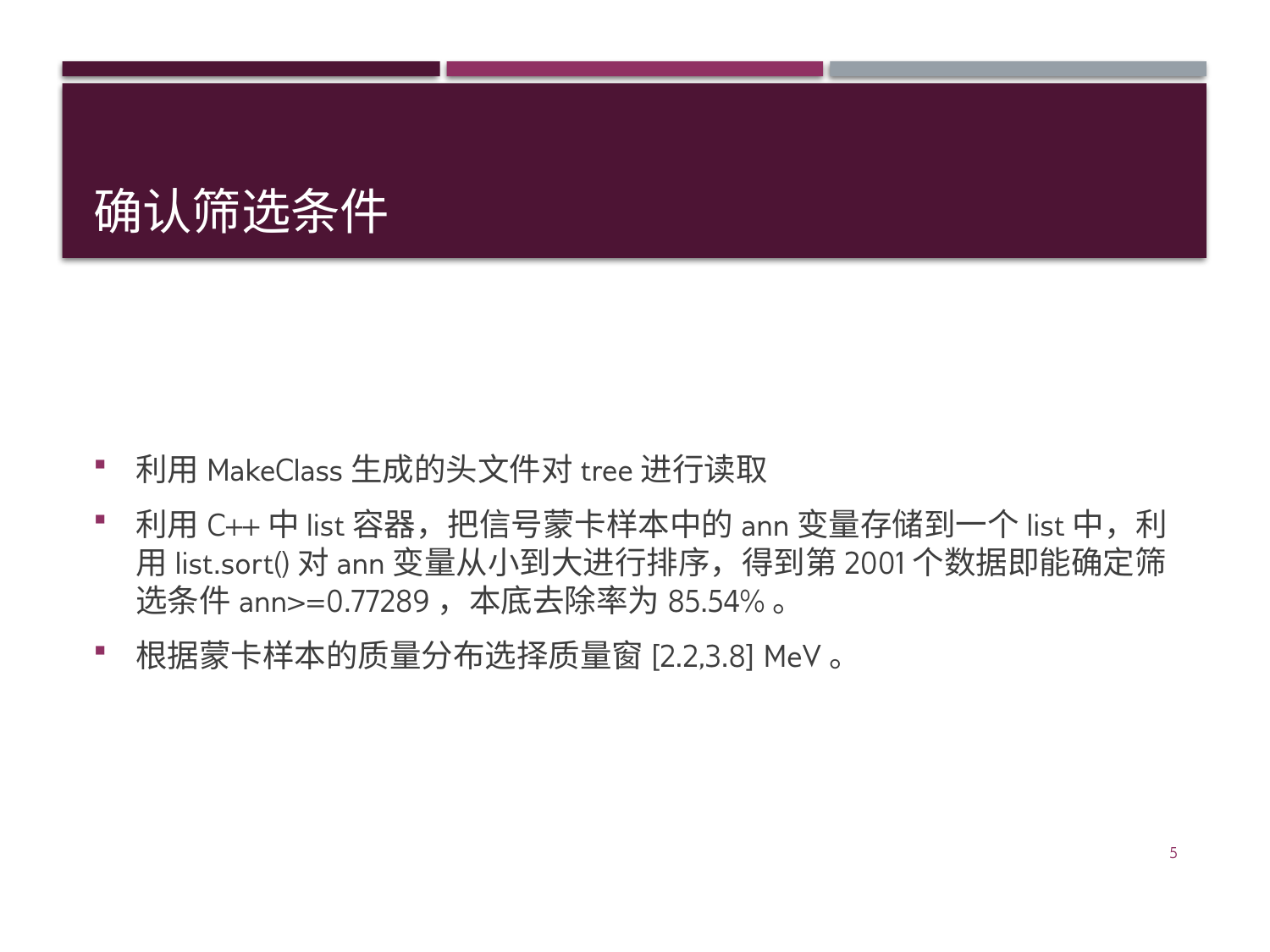

# 确认筛选条件
利用MakeClass生成的头文件对tree进行读取
利用C++中list容器，把信号蒙卡样本中的ann变量存储到一个list中，利用list.sort()对ann变量从小到大进行排序，得到第2001个数据即能确定筛选条件ann>=0.77289，本底去除率为85.54%。
根据蒙卡样本的质量分布选择质量窗[2.2,3.8] MeV。
5